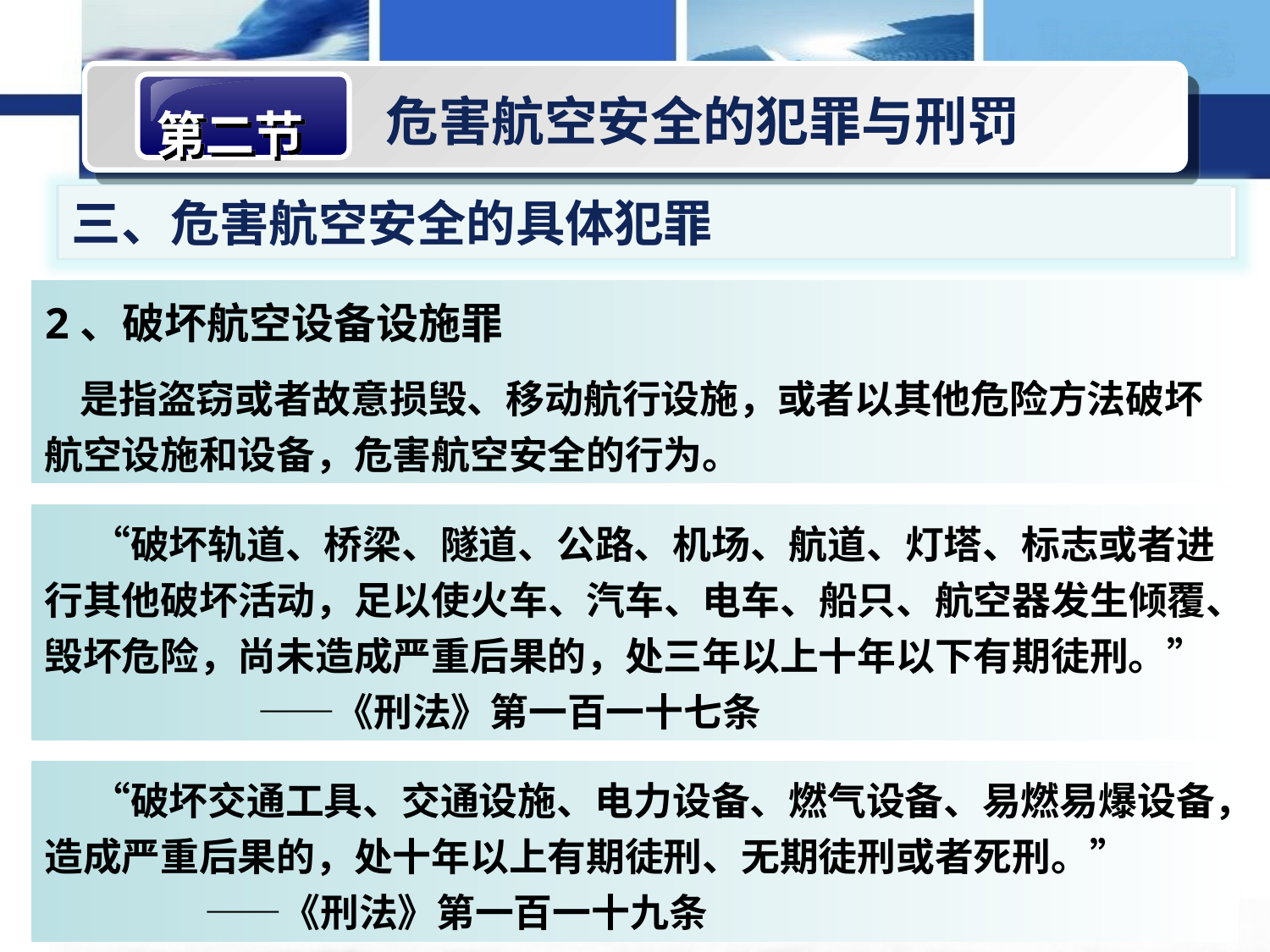

第二节
危害航空安全的犯罪与刑罚

三、危害航空安全的具体犯罪
2、破坏航空设备设施罪
   是指盗窃或者故意损毁、移动航行设施，或者以其他危险方法破坏航空设施和设备，危害航空安全的行为。
　 “破坏轨道、桥梁、隧道、公路、机场、航道、灯塔、标志或者进行其他破坏活动，足以使火车、汽车、电车、船只、航空器发生倾覆、毁坏危险，尚未造成严重后果的，处三年以上十年以下有期徒刑。”                           ——《刑法》第一百一十七条
　 “破坏交通工具、交通设施、电力设备、燃气设备、易燃易爆设备，造成严重后果的，处十年以上有期徒刑、无期徒刑或者死刑。”                             ——《刑法》第一百一十九条
12